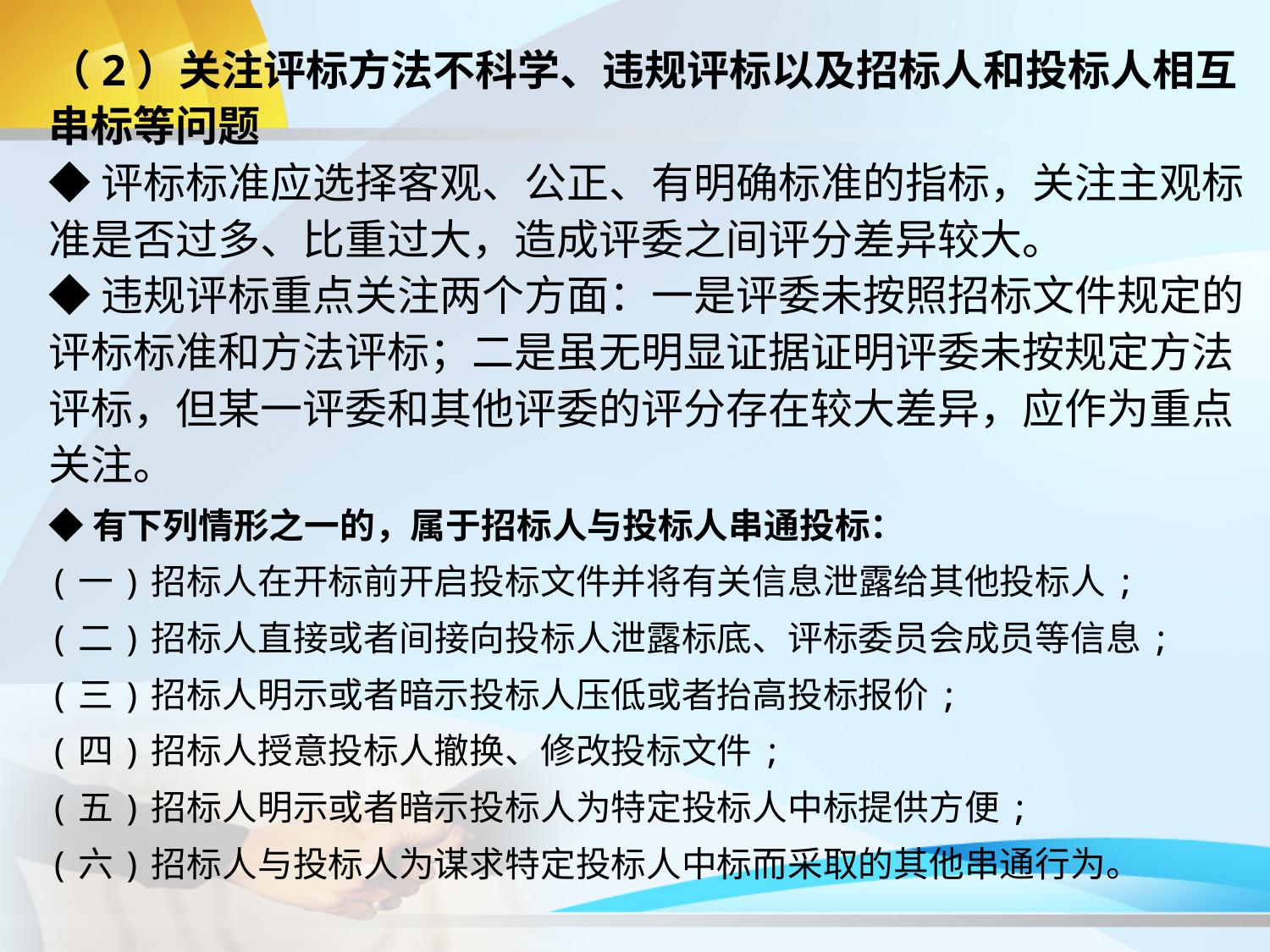

（2）关注评标方法不科学、违规评标以及招标人和投标人相互串标等问题
◆评标标准应选择客观、公正、有明确标准的指标，关注主观标准是否过多、比重过大，造成评委之间评分差异较大。
◆违规评标重点关注两个方面：一是评委未按照招标文件规定的评标标准和方法评标；二是虽无明显证据证明评委未按规定方法评标，但某一评委和其他评委的评分存在较大差异，应作为重点关注。
◆有下列情形之一的，属于招标人与投标人串通投标：
(一)招标人在开标前开启投标文件并将有关信息泄露给其他投标人;
(二)招标人直接或者间接向投标人泄露标底、评标委员会成员等信息;
(三)招标人明示或者暗示投标人压低或者抬高投标报价;
(四)招标人授意投标人撤换、修改投标文件;
(五)招标人明示或者暗示投标人为特定投标人中标提供方便;
(六)招标人与投标人为谋求特定投标人中标而采取的其他串通行为。